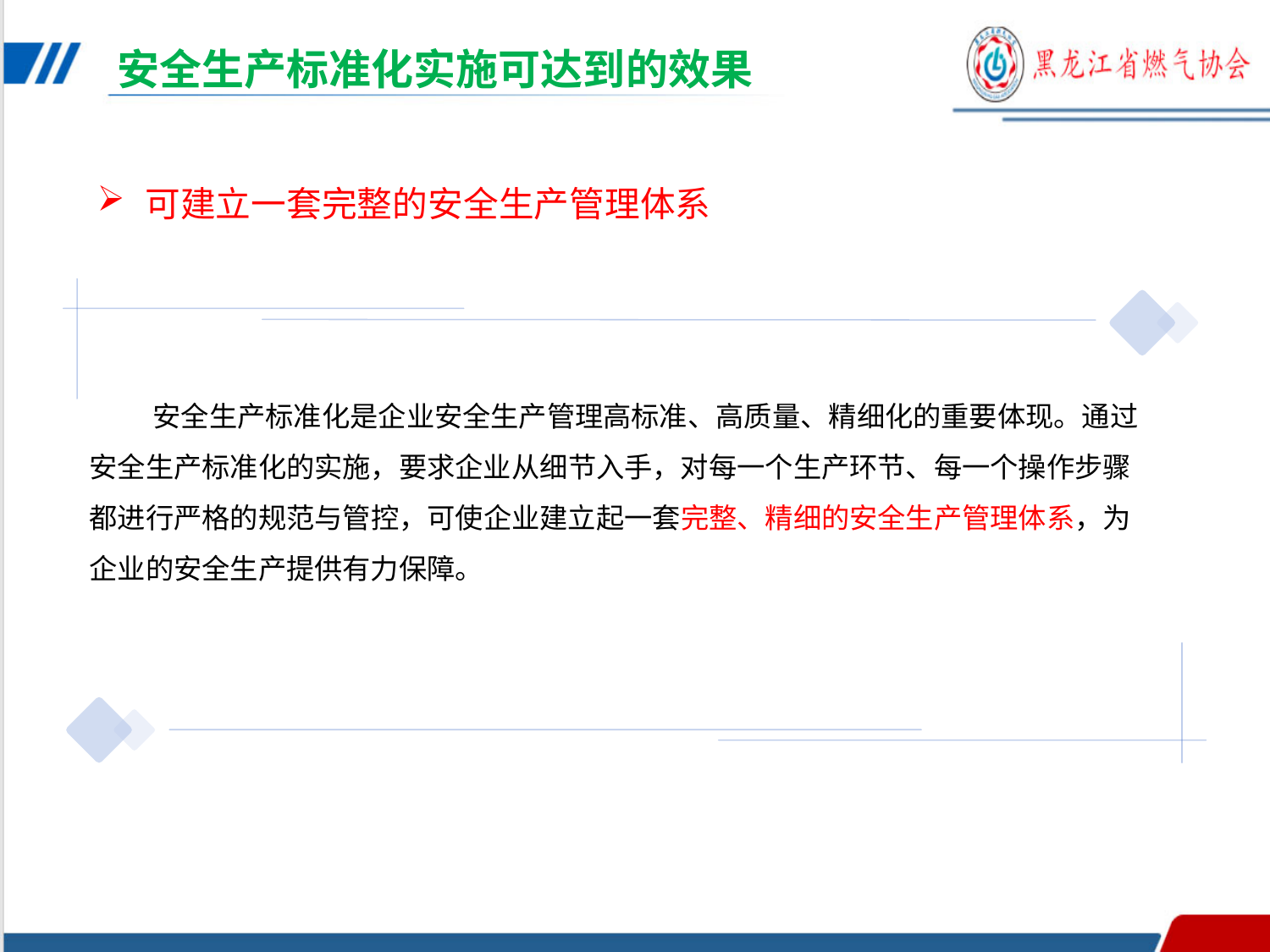

安全生产标准化实施可达到的效果
可建立一套完整的安全生产管理体系

安全生产标准化是企业安全生产管理高标准、高质量、精细化的重要体现。通过安全生产标准化的实施，要求企业从细节入手，对每一个生产环节、每一个操作步骤都进行严格的规范与管控，可使企业建立起一套完整、精细的安全生产管理体系，为企业的安全生产提供有力保障。